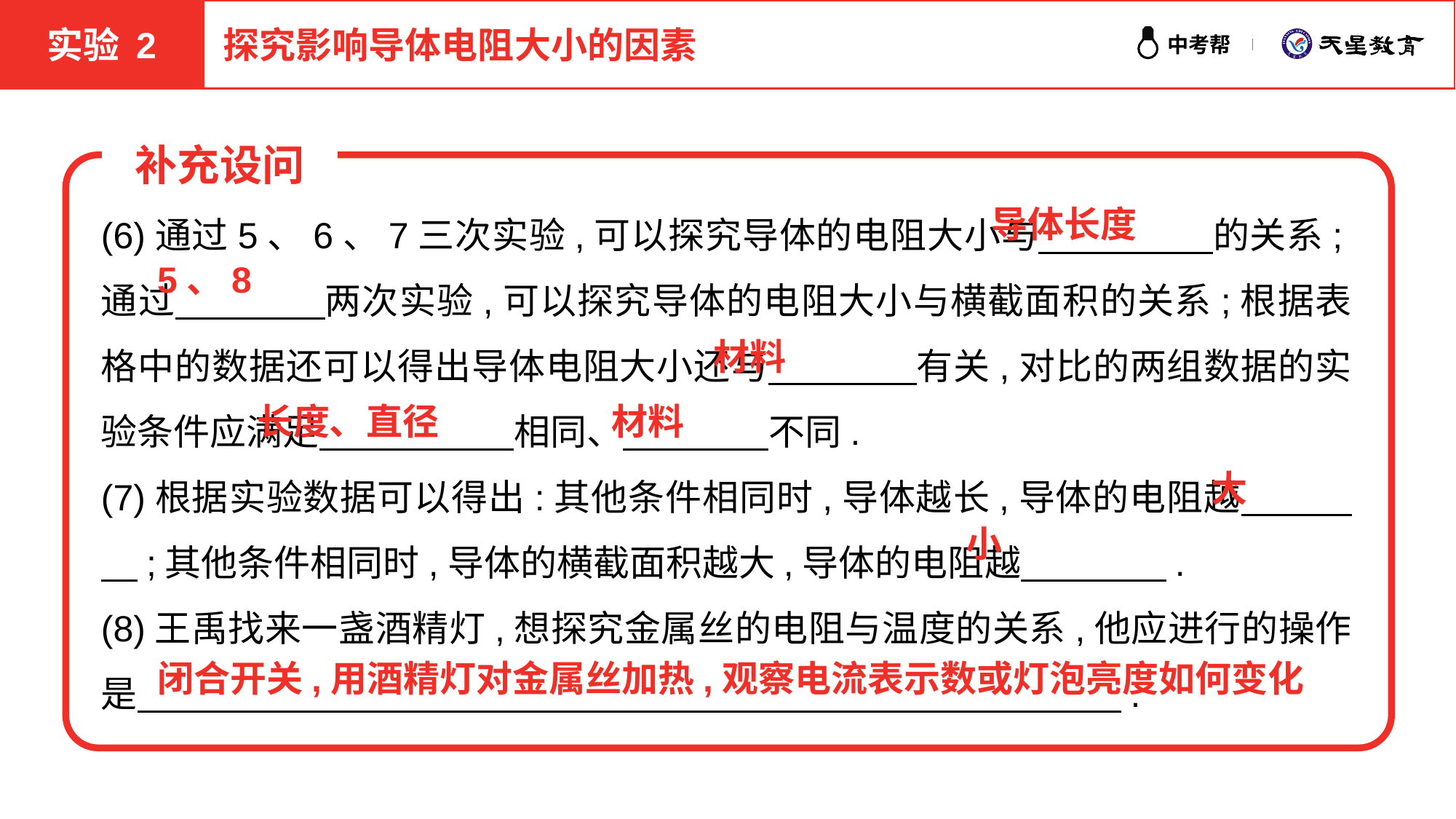

实验 2
探究影响导体电阻大小的因素
补充设问

(6)通过5、6、7三次实验,可以探究导体的电阻大小与　   　　　的关系;通过　　　　两次实验,可以探究导体的电阻大小与横截面积的关系;根据表格中的数据还可以得出导体电阻大小还与　　　　有关,对比的两组数据的实验条件应满足　　　      　相同、　　　　不同.
(7)根据实验数据可以得出:其他条件相同时,导体越长,导体的电阻越　　　　;其他条件相同时,导体的横截面积越大,导体的电阻越　　　　.
(8)王禹找来一盏酒精灯,想探究金属丝的电阻与温度的关系,他应进行的操作是　　　　　　　　　　　　　　　　　　　　　                  　　.
导体长度
5、8
材料
长度、直径
材料
大
小
闭合开关,用酒精灯对金属丝加热,观察电流表示数或灯泡亮度如何变化